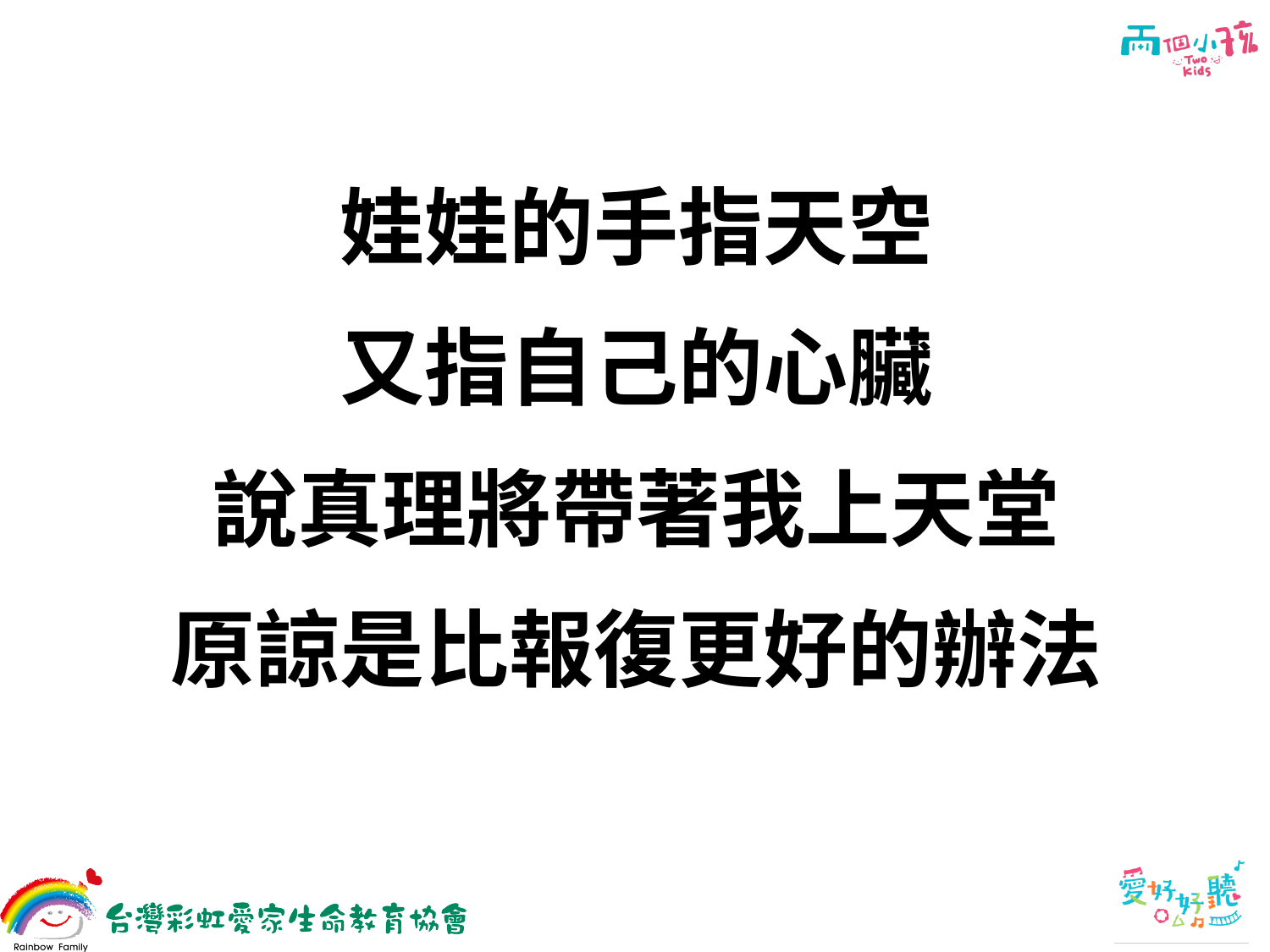

# 娃娃的手指天空 又指自己的心臟 說真理將帶著我上天堂 原諒是比報復更好的辦法